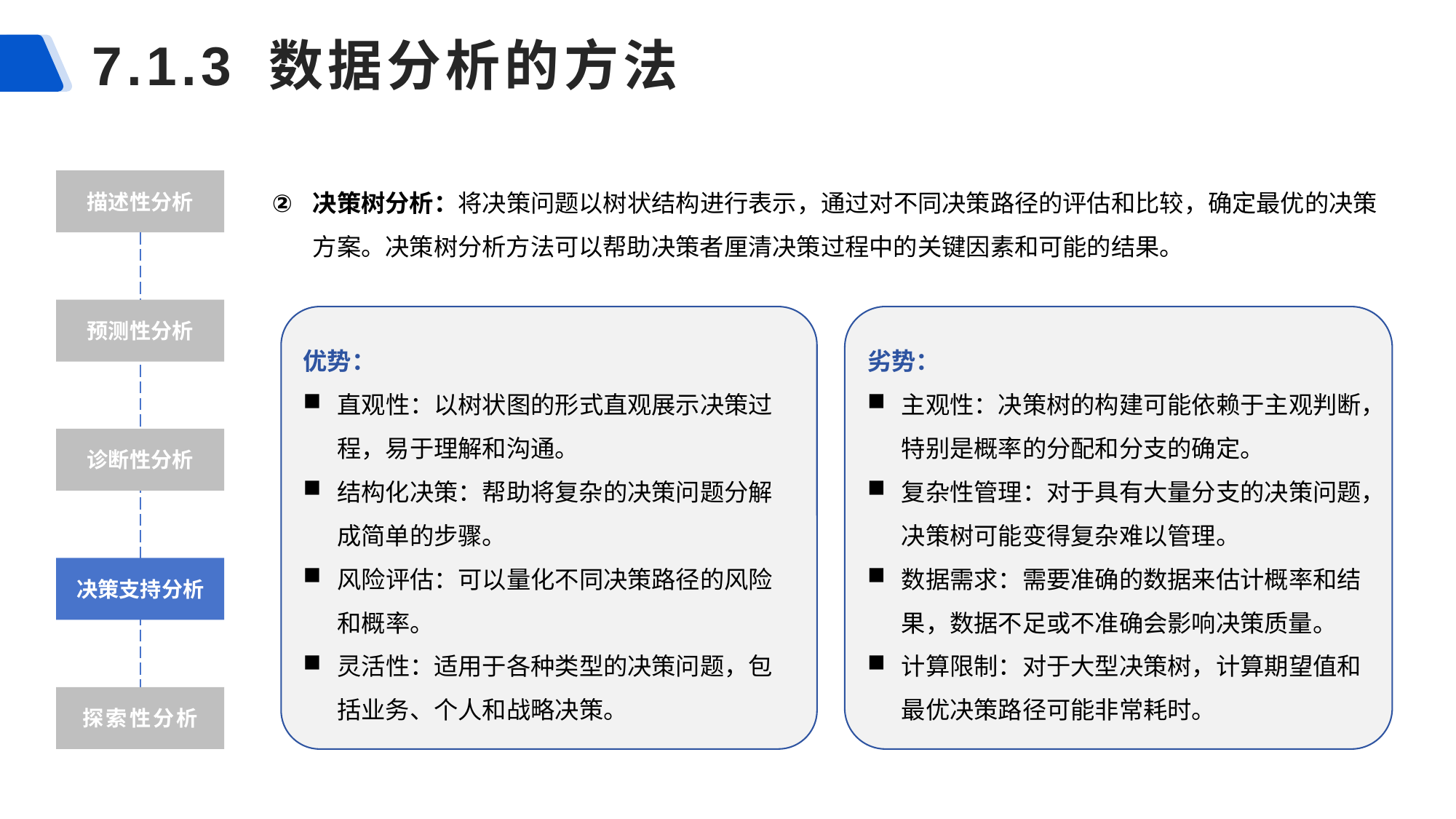

# 7.1.3 数据分析的方法
决策树分析：将决策问题以树状结构进行表示，通过对不同决策路径的评估和比较，确定最优的决策方案。决策树分析方法可以帮助决策者厘清决策过程中的关键因素和可能的结果。
描述性分析
预测性分析
优势：
直观性：以树状图的形式直观展示决策过程，易于理解和沟通。
结构化决策：帮助将复杂的决策问题分解成简单的步骤。
风险评估：可以量化不同决策路径的风险和概率。
灵活性：适用于各种类型的决策问题，包括业务、个人和战略决策。
劣势：
主观性：决策树的构建可能依赖于主观判断，特别是概率的分配和分支的确定。
复杂性管理：对于具有大量分支的决策问题，决策树可能变得复杂难以管理。
数据需求：需要准确的数据来估计概率和结果，数据不足或不准确会影响决策质量。
计算限制：对于大型决策树，计算期望值和最优决策路径可能非常耗时。
诊断性分析
决策支持分析
探索性分析